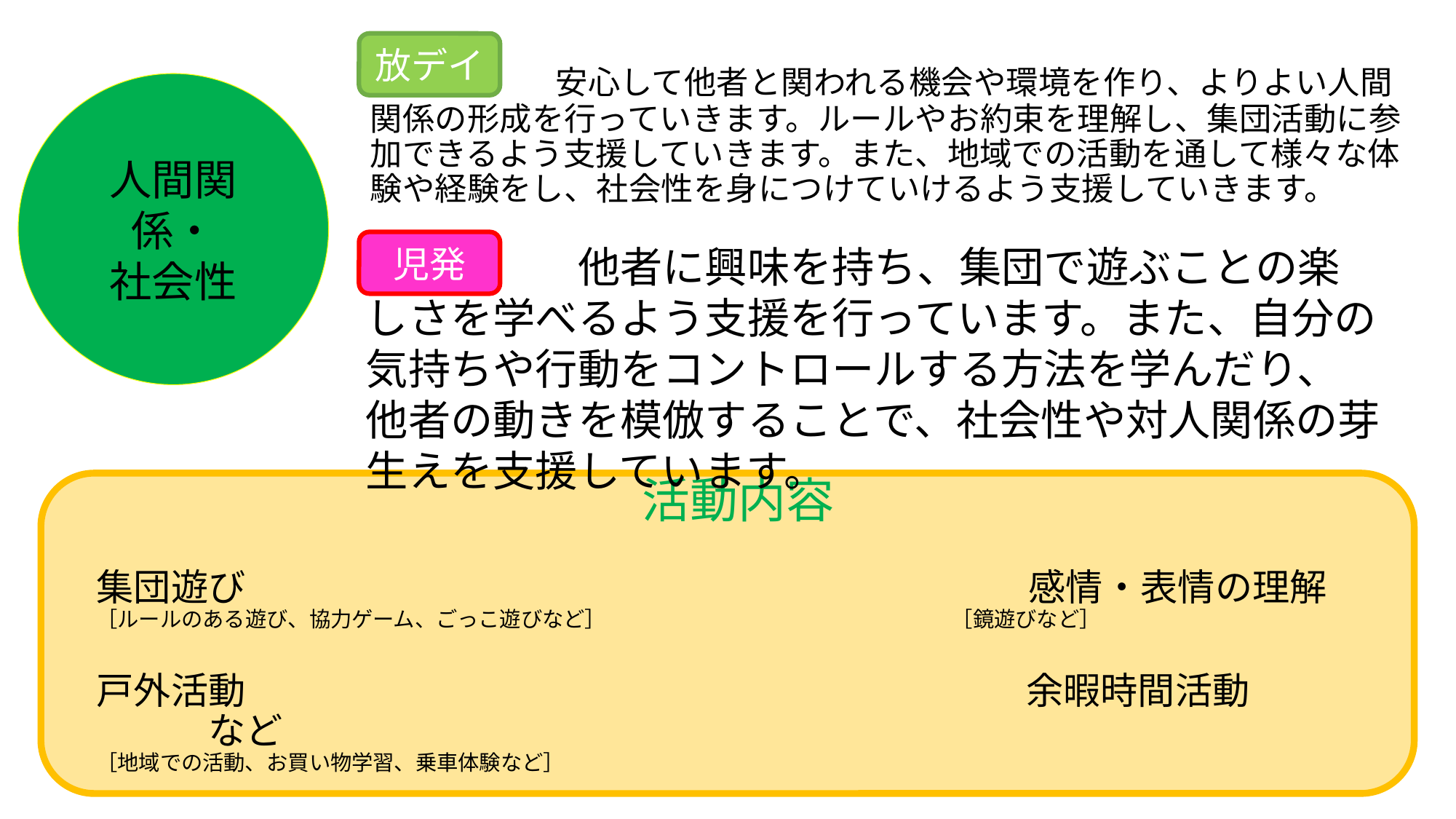

放デイ
# 安心して他者と関われる機会や環境を作り、よりよい人間関係の形成を行っていきます。ルールやお約束を理解し、集団活動に参加できるよう支援していきます。また、地域での活動を通して様々な体験や経験をし、社会性を身につけていけるよう支援していきます。
人間関係・
社会性
児発
　　　　　他者に興味を持ち、集団で遊ぶことの楽しさを学べるよう支援を行っています。また、自分の気持ちや行動をコントロールする方法を学んだり、他者の動きを模倣することで、社会性や対人関係の芽生えを支援しています。

活動内容

集団遊び　　　　　　　　　　　　　　　　　　　　　感情・表情の理解
［ルールのある遊び、協力ゲーム、ごっこ遊びなど］　　　　　　　　　　　　　　　　 ［鏡遊びなど］

戸外活動　　　　　　　　　　　　　　　　　　　　　　　　　 余暇時間活動　　　　　　など
［地域での活動、お買い物学習、乗車体験など］